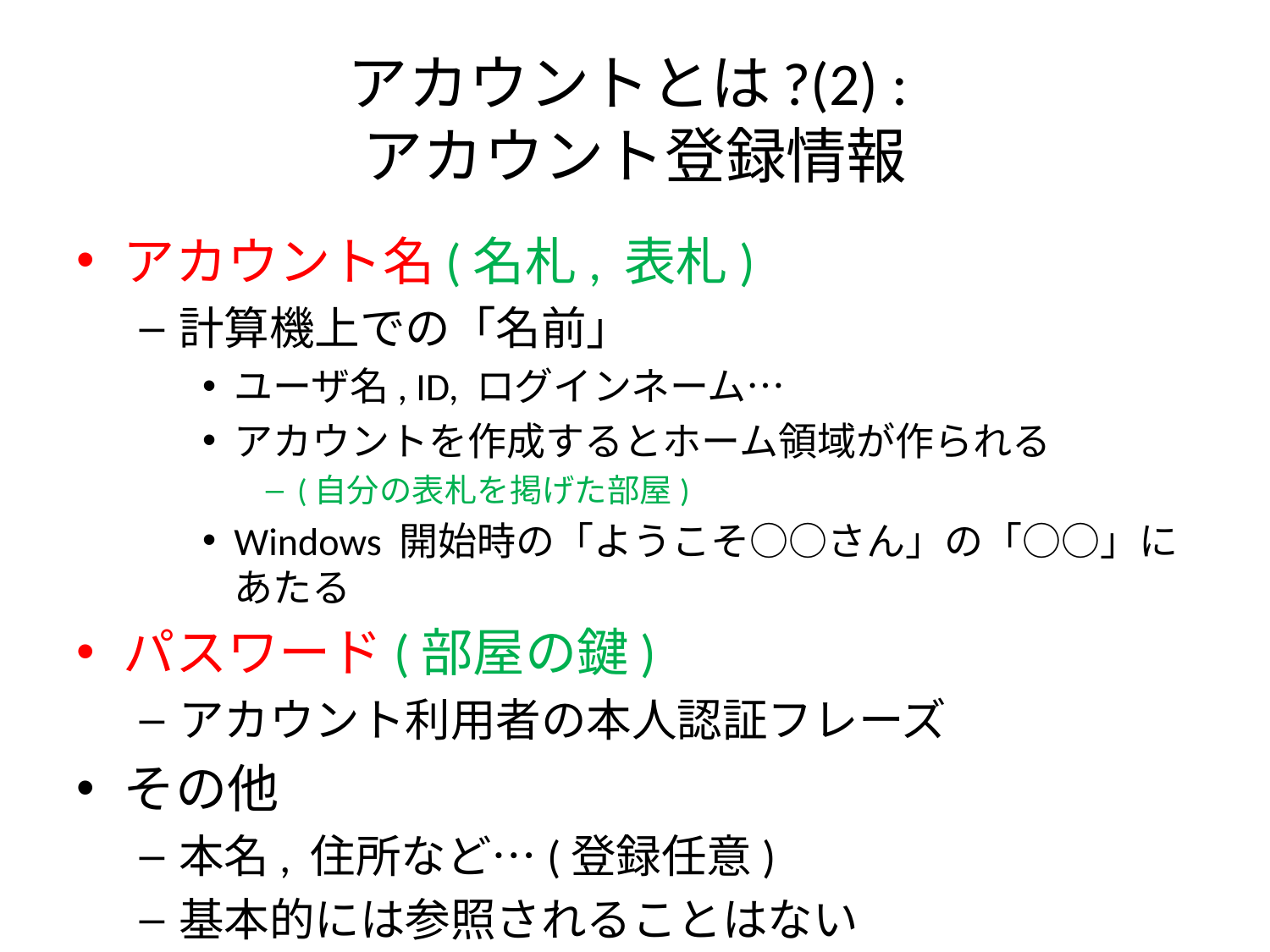

# アカウントとは?(2) : アカウント登録情報
アカウント名(名札, 表札)
計算機上での「名前」
ユーザ名, ID, ログインネーム…
アカウントを作成するとホーム領域が作られる
(自分の表札を掲げた部屋)
Windows 開始時の「ようこそ○○さん」の「○○」にあたる
パスワード(部屋の鍵)
アカウント利用者の本人認証フレーズ
その他
本名, 住所など…(登録任意)
基本的には参照されることはない